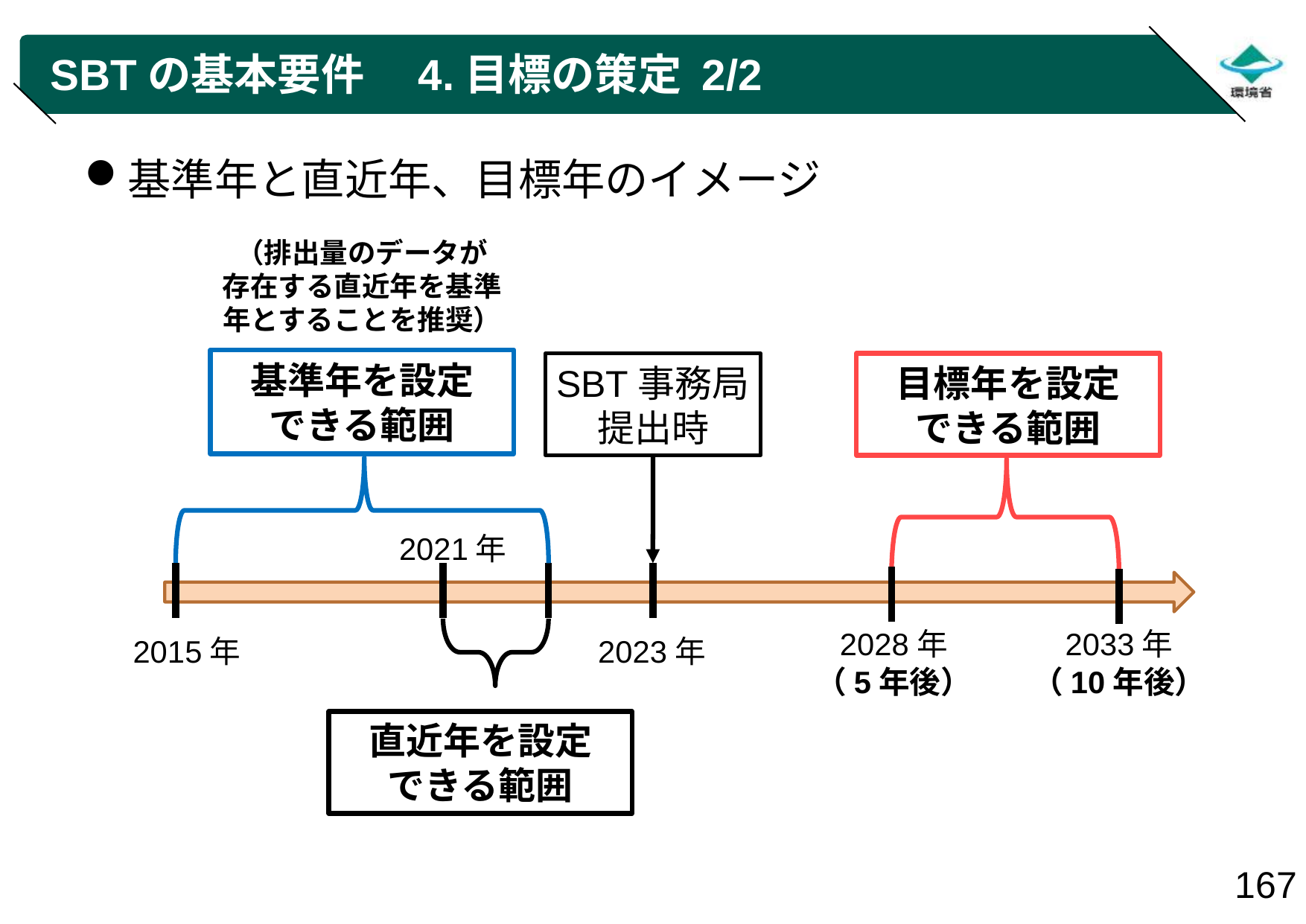

# SBTの基本要件　4.目標の策定 2/2
基準年と直近年、目標年のイメージ
（排出量のデータが
存在する直近年を基準年とすることを推奨）

基準年を設定
できる範囲
SBT事務局提出時
目標年を設定
できる範囲

2021年

2023年
2015年
2028年
（5年後）
2033年
（10年後）
直近年を設定
できる範囲